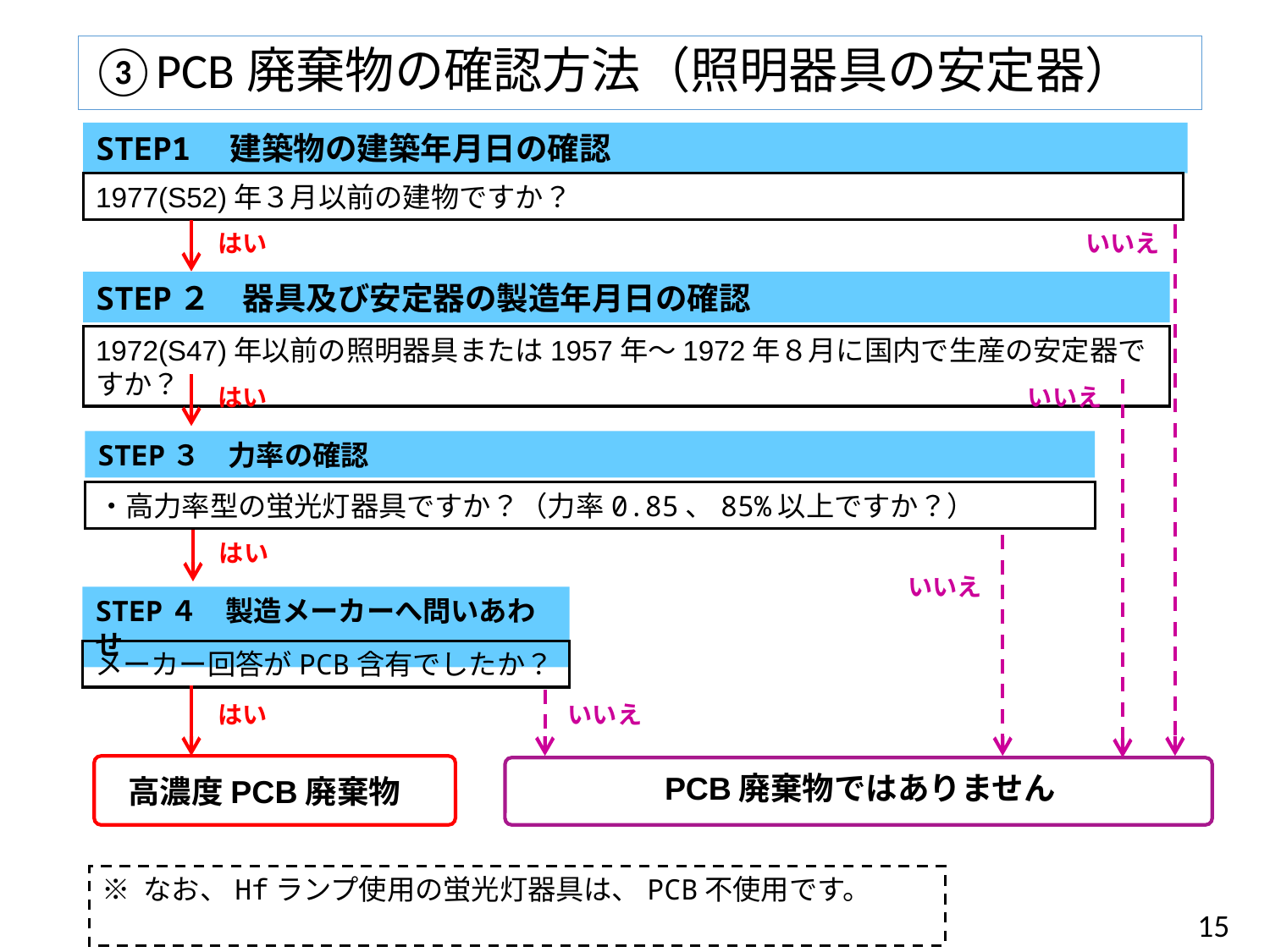

# ③PCB廃棄物の確認方法（照明器具の安定器）
STEP1　建築物の建築年月日の確認
1977(S52)年３月以前の建物ですか？
はい
いいえ
STEP２　器具及び安定器の製造年月日の確認
1972(S47)年以前の照明器具または1957年～1972年８月に国内で生産の安定器ですか？

はい
いいえ
STEP３　力率の確認
・高力率型の蛍光灯器具ですか？（力率0.85、85%以上ですか？）
はい
いいえ
STEP４　製造メーカーへ問いあわせ
メーカー回答がPCB含有でしたか？
はい
いいえ

高濃度PCB廃棄物

PCB廃棄物ではありません
※ なお、Hfランプ使用の蛍光灯器具は、PCB不使用です。